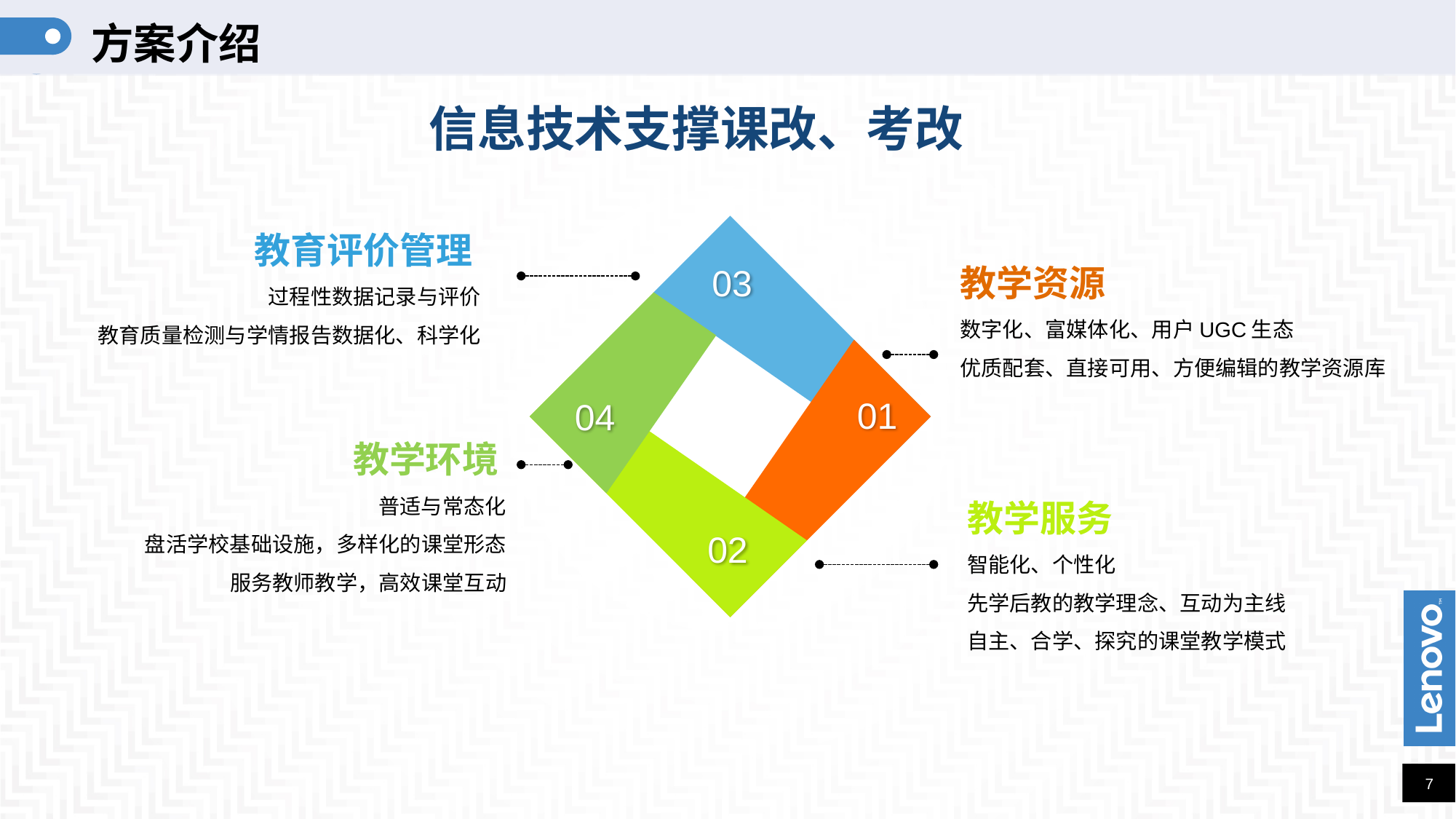

方案介绍
信息技术支撑课改、考改
教育评价管理
过程性数据记录与评价
教育质量检测与学情报告数据化、科学化
教学资源
数字化、富媒体化、用户UGC生态
优质配套、直接可用、方便编辑的教学资源库
03

01
04
02
教学环境
普适与常态化
盘活学校基础设施，多样化的课堂形态
服务教师教学，高效课堂互动
教学服务
智能化、个性化
先学后教的教学理念、互动为主线
自主、合学、探究的课堂教学模式